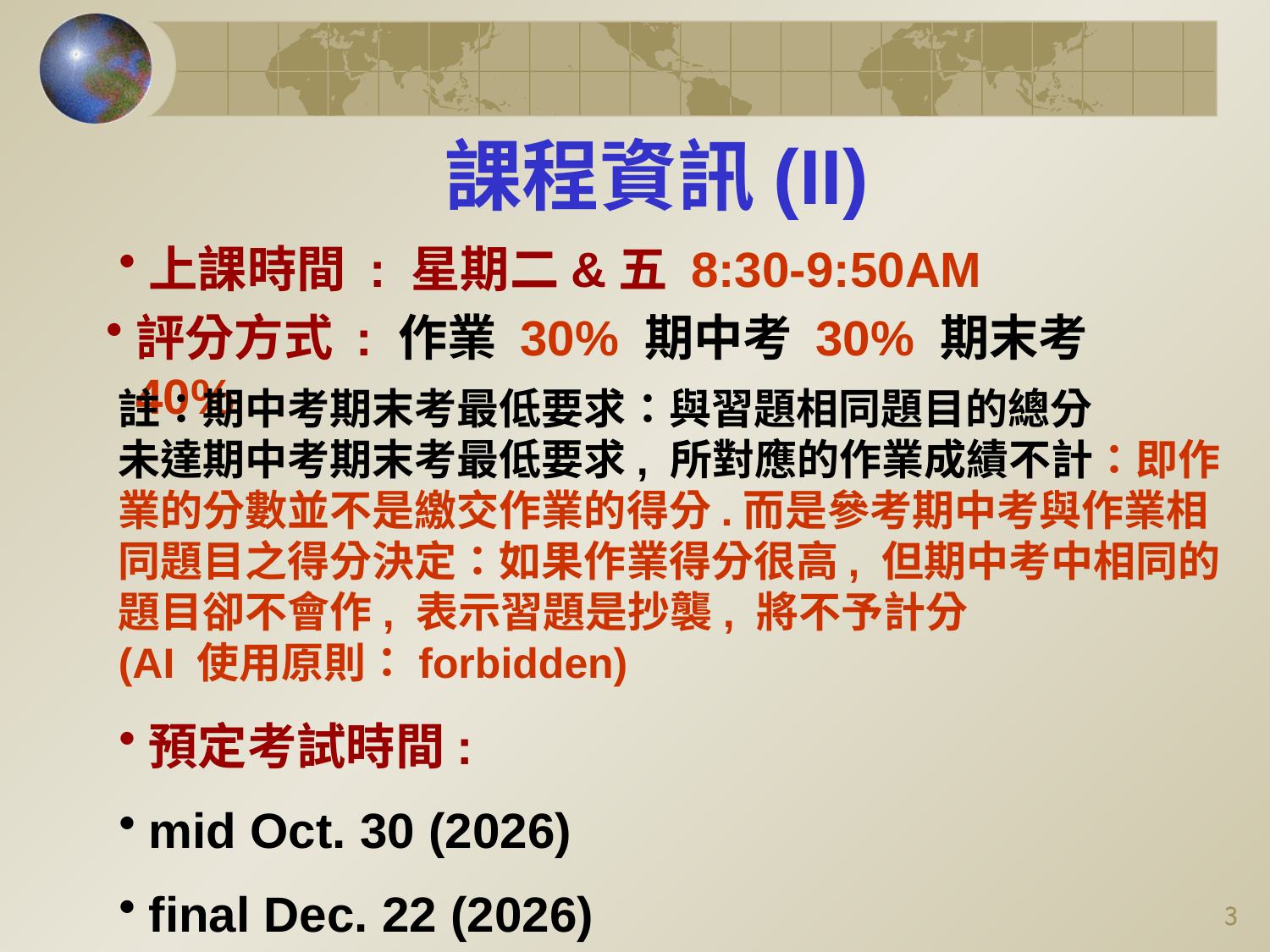

課程資訊(II)

上課時間 : 星期二&五 8:30-9:50AM

評分方式 : 作業 30% 期中考 30% 期末考 40%
註：期中考期末考最低要求：與習題相同題目的總分
未達期中考期末考最低要求, 所對應的作業成績不計：即作業的分數並不是繳交作業的得分.而是參考期中考與作業相同題目之得分決定：如果作業得分很高, 但期中考中相同的題目卻不會作, 表示習題是抄襲, 將不予計分
(AI 使用原則：forbidden)
預定考試時間:
mid Oct. 30 (2026)
final Dec. 22 (2026)
3